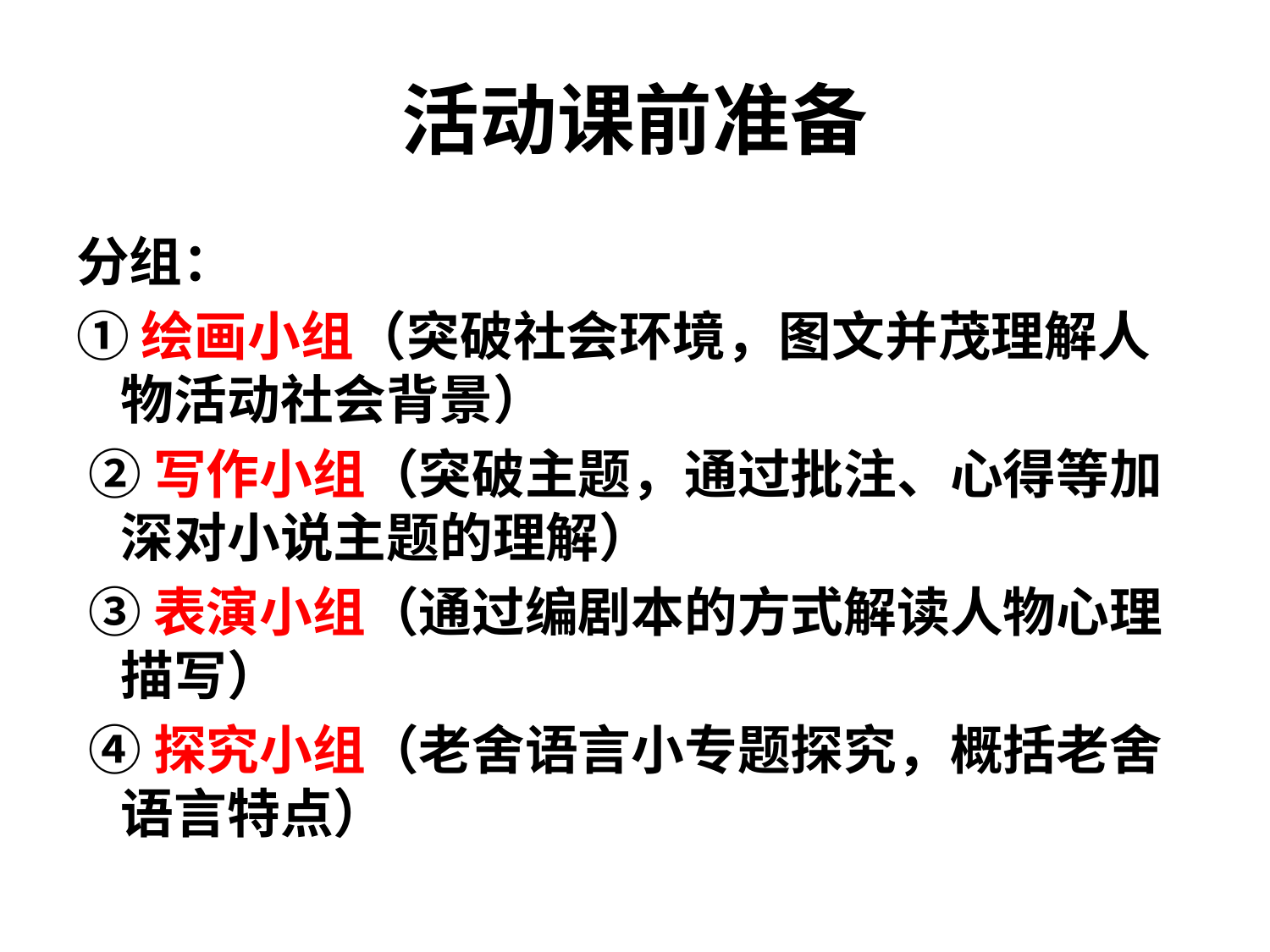

# 活动课前准备
分组：
①绘画小组（突破社会环境，图文并茂理解人物活动社会背景）
 ②写作小组（突破主题，通过批注、心得等加深对小说主题的理解）
 ③表演小组（通过编剧本的方式解读人物心理描写）
 ④探究小组（老舍语言小专题探究，概括老舍语言特点）